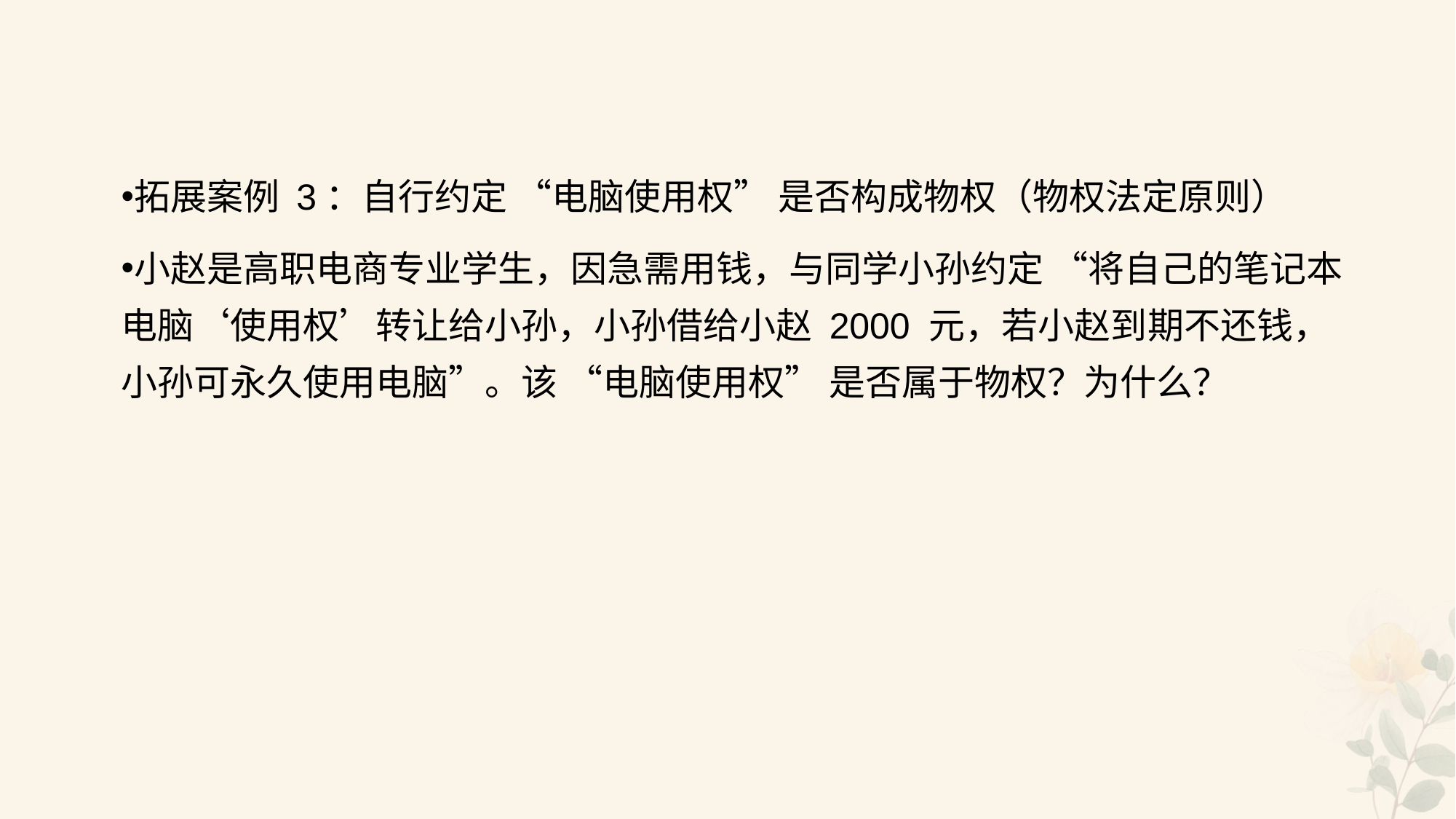

#
拓展案例 3：自行约定 “电脑使用权” 是否构成物权（物权法定原则）
小赵是高职电商专业学生，因急需用钱，与同学小孙约定 “将自己的笔记本电脑‘使用权’转让给小孙，小孙借给小赵 2000 元，若小赵到期不还钱，小孙可永久使用电脑”。该 “电脑使用权” 是否属于物权？为什么？